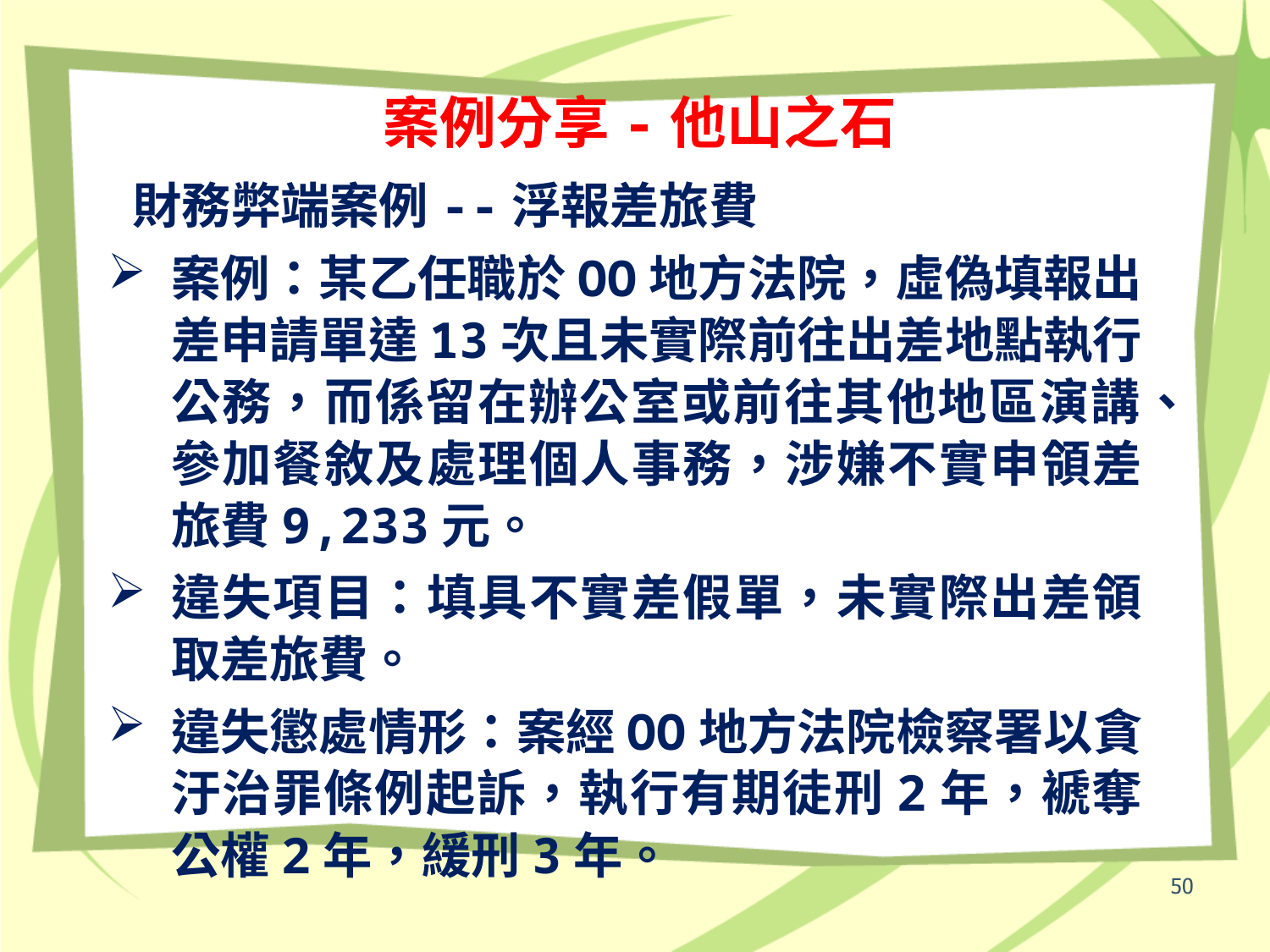

# 案例分享-他山之石
財務弊端案例--浮報差旅費
案例：某乙任職於OO地方法院，虛偽填報出差申請單達13次且未實際前往出差地點執行公務，而係留在辦公室或前往其他地區演講、參加餐敘及處理個人事務，涉嫌不實申領差旅費9,233元。
違失項目：填具不實差假單，未實際出差領取差旅費。
違失懲處情形：案經OO地方法院檢察署以貪汙治罪條例起訴，執行有期徒刑2年，褫奪公權2年，緩刑3年。

50